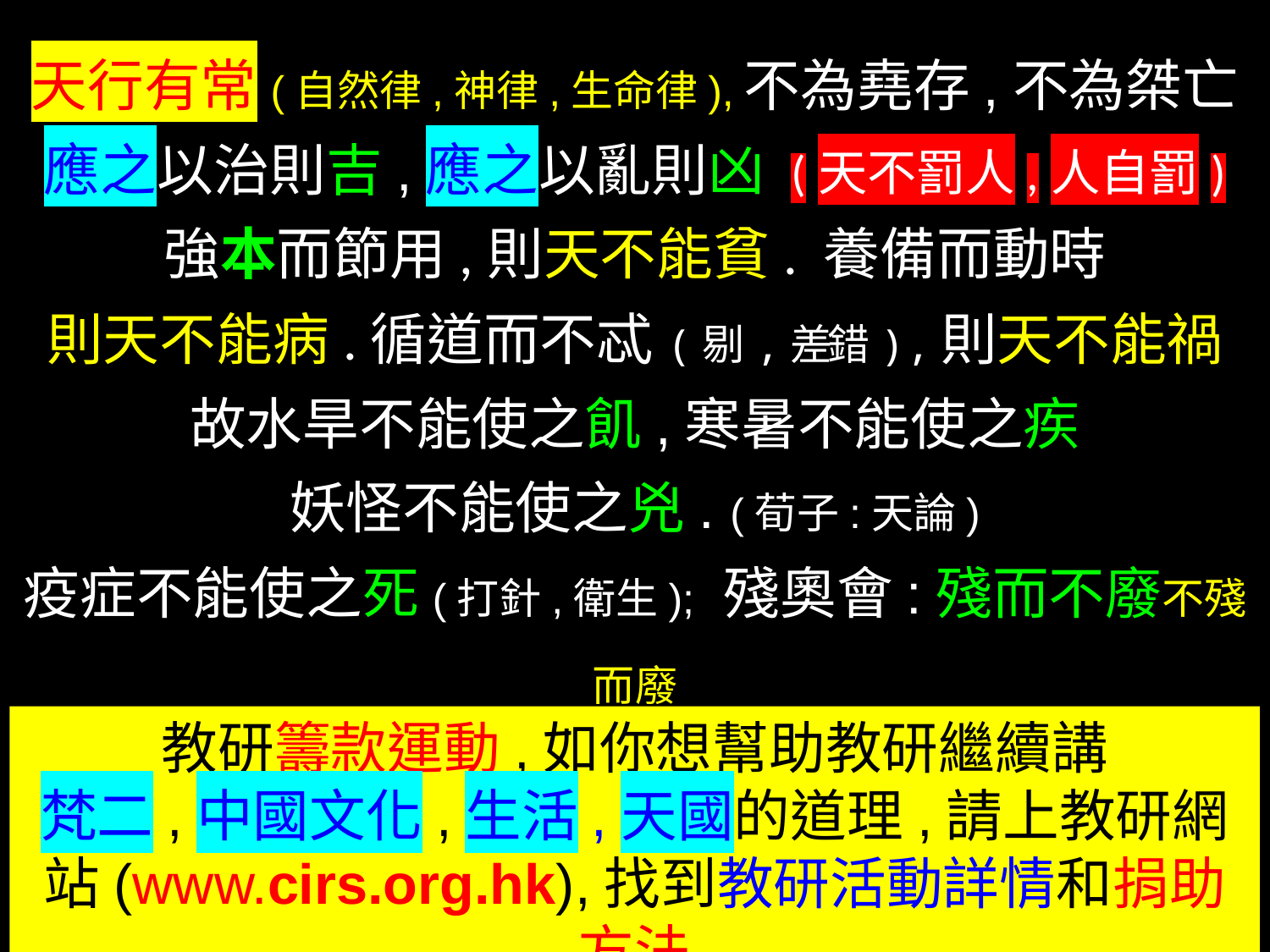

天行有常(自然律,神律,生命律),不為堯存,不為桀亡
應之以治則吉,應之以亂則凶 (天不罰人,人自罰)
強本而節用,則天不能貧. 養備而動時
則天不能病.循道而不忒(剔,差錯),則天不能禍
故水旱不能使之飢,寒暑不能使之疾
妖怪不能使之兇. (荀子:天論)
疫症不能使之死(打針,衛生); 殘奧會:殘而不廢不殘而廢
      (信自己,信別人,信天主,信世界; I am ok, you are ok)
教研籌款運動,如你想幫助教研繼續講
梵二,中國文化,生活,天國的道理,請上教研網站(www.cirs.org.hk),找到教研活動詳情和捐助方法